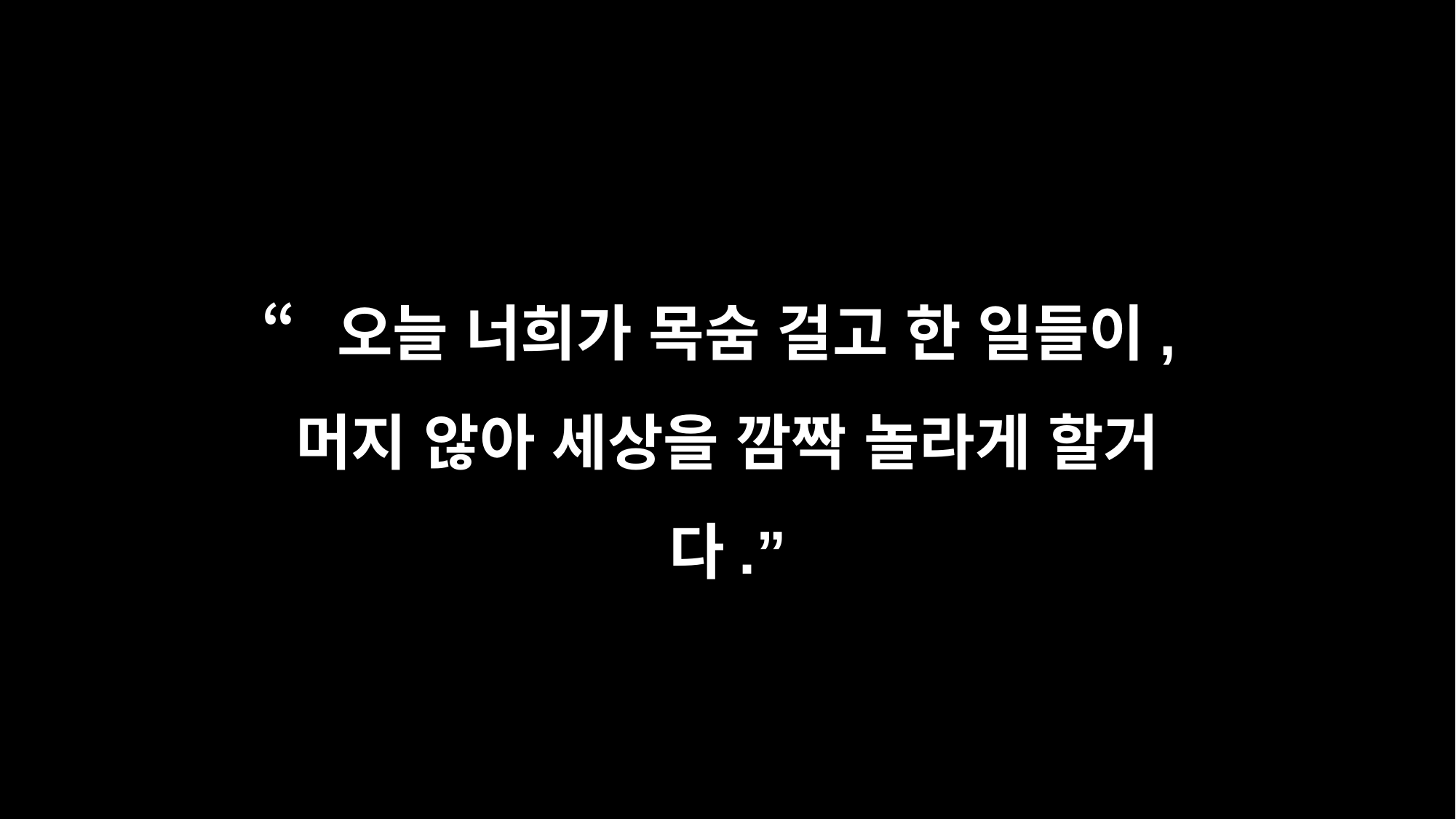

“오늘 너희가 목숨 걸고 한 일들이,
머지 않아 세상을 깜짝 놀라게 할거다.”